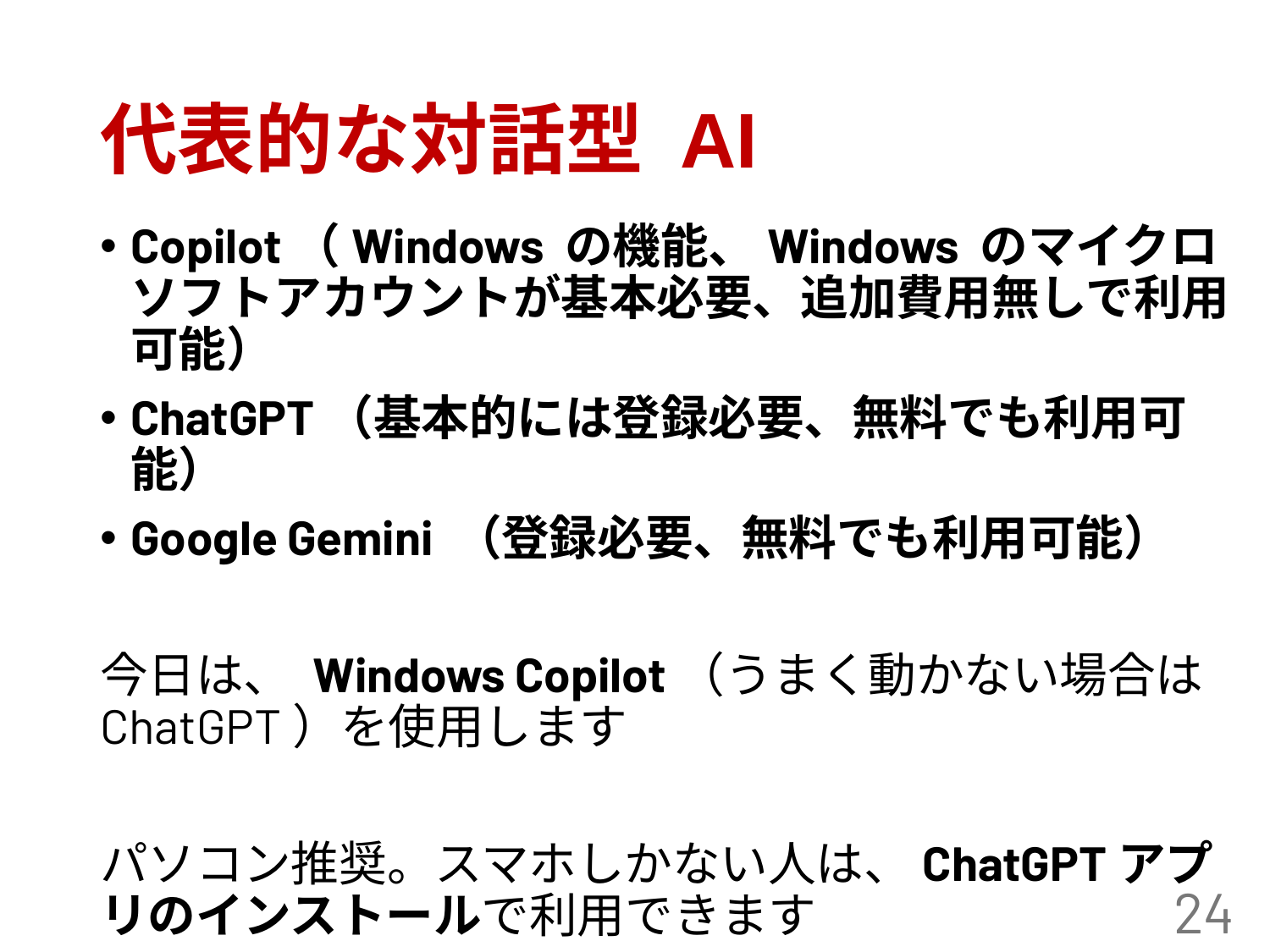

# 代表的な対話型 AI
Copilot（Windows の機能、Windows のマイクロソフトアカウントが基本必要、追加費用無しで利用可能）
ChatGPT（基本的には登録必要、無料でも利用可能）
Google Gemini （登録必要、無料でも利用可能）

今日は、 Windows Copilot（うまく動かない場合は ChatGPT）を使用します

パソコン推奨。スマホしかない人は、ChatGPTアプリのインストールで利用できます

24